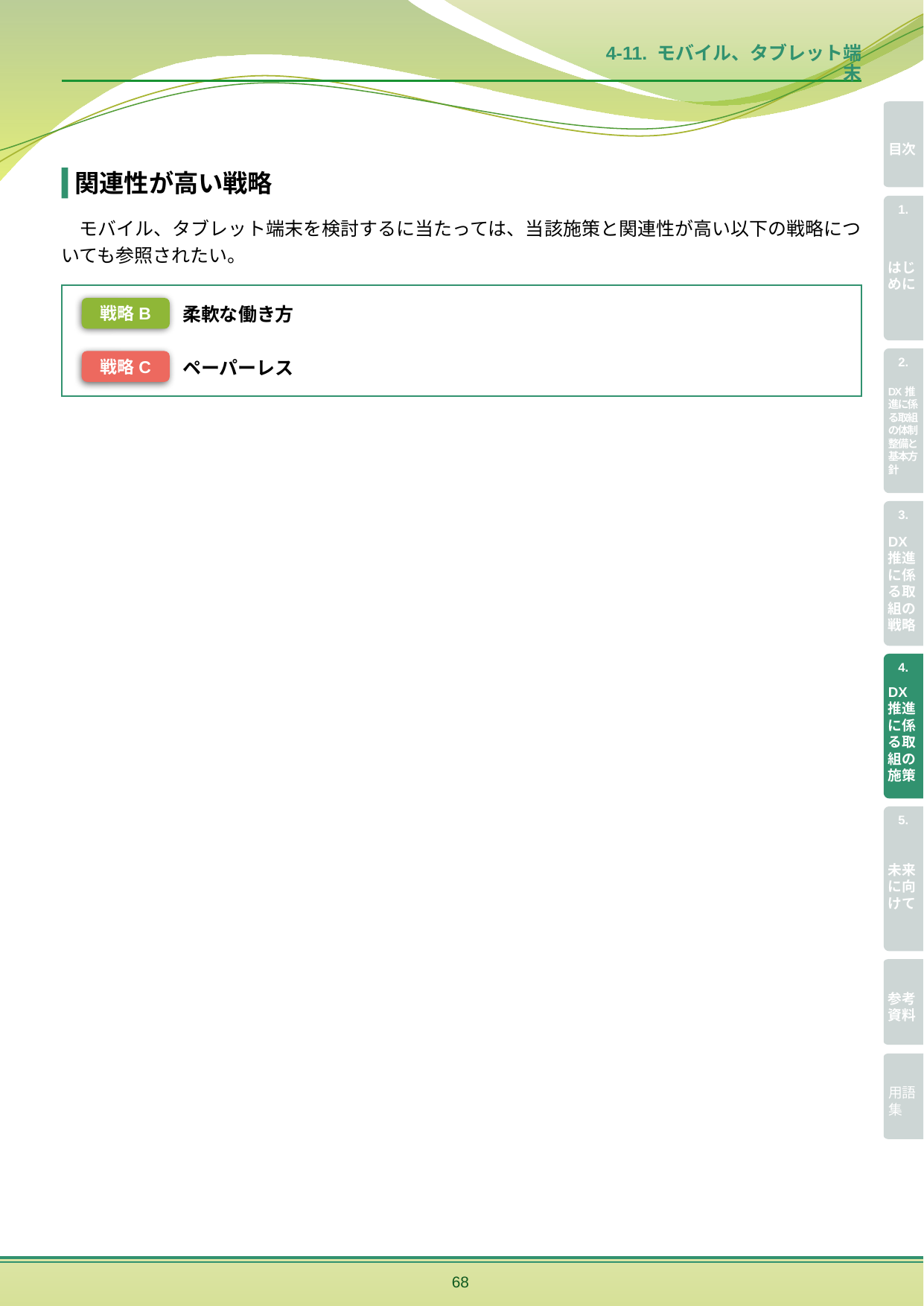

4-11. モバイル、タブレット端末

関連性が高い戦略
モバイル、タブレット端末を検討するに当たっては、当該施策と関連性が高い以下の戦略についても参照されたい。
柔軟な働き方

ペーパーレス
戦略B
戦略C
68